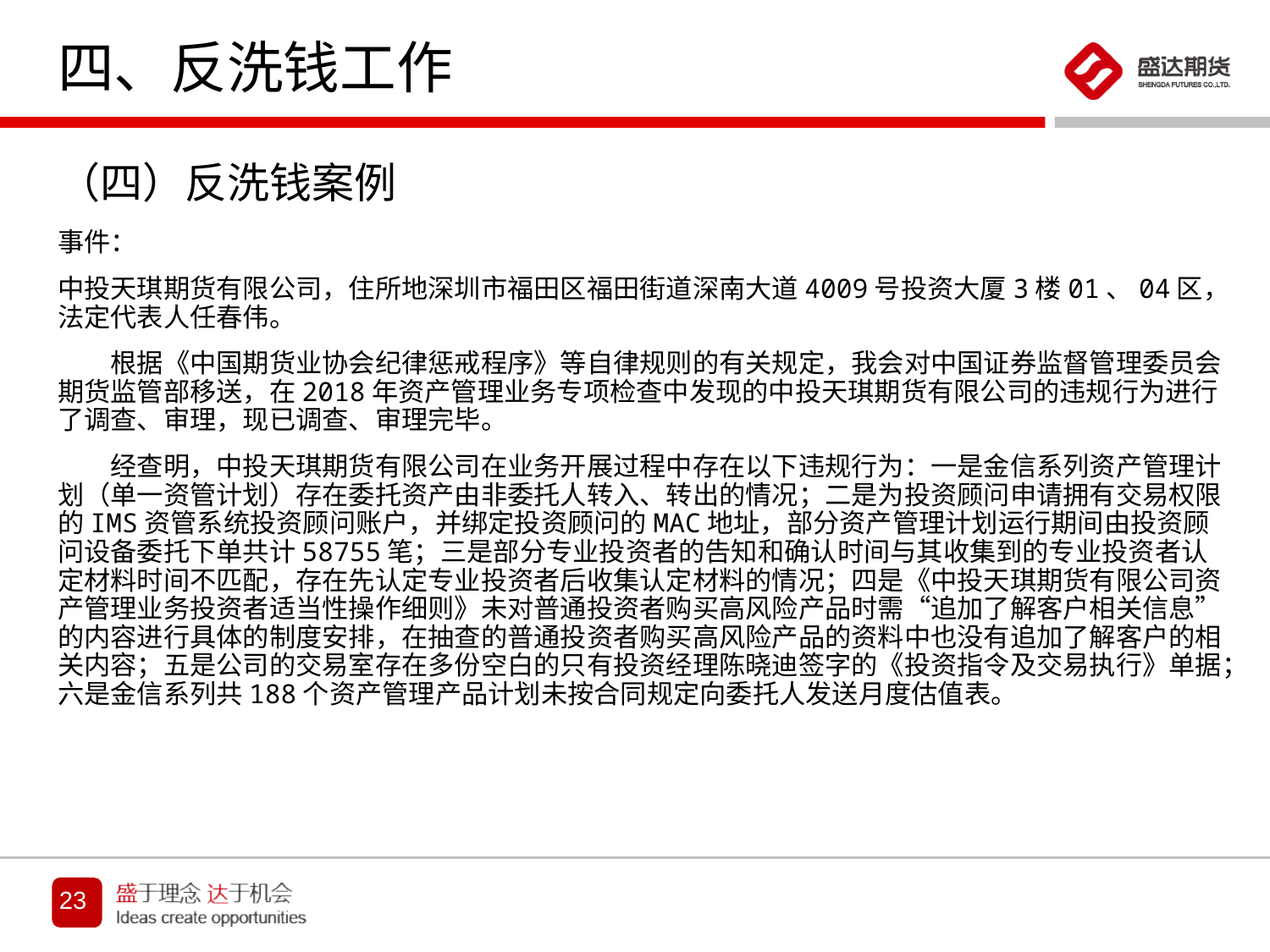

# 四、反洗钱工作
（四）反洗钱案例
事件：
中投天琪期货有限公司，住所地深圳市福田区福田街道深南大道4009号投资大厦3楼01、04区，法定代表人任春伟。
　　根据《中国期货业协会纪律惩戒程序》等自律规则的有关规定，我会对中国证券监督管理委员会期货监管部移送，在2018年资产管理业务专项检查中发现的中投天琪期货有限公司的违规行为进行了调查、审理，现已调查、审理完毕。
　　经查明，中投天琪期货有限公司在业务开展过程中存在以下违规行为：一是金信系列资产管理计划（单一资管计划）存在委托资产由非委托人转入、转出的情况；二是为投资顾问申请拥有交易权限的IMS资管系统投资顾问账户，并绑定投资顾问的MAC地址，部分资产管理计划运行期间由投资顾问设备委托下单共计58755笔；三是部分专业投资者的告知和确认时间与其收集到的专业投资者认定材料时间不匹配，存在先认定专业投资者后收集认定材料的情况；四是《中投天琪期货有限公司资产管理业务投资者适当性操作细则》未对普通投资者购买高风险产品时需“追加了解客户相关信息”的内容进行具体的制度安排，在抽查的普通投资者购买高风险产品的资料中也没有追加了解客户的相关内容；五是公司的交易室存在多份空白的只有投资经理陈晓迪签字的《投资指令及交易执行》单据；六是金信系列共188个资产管理产品计划未按合同规定向委托人发送月度估值表。